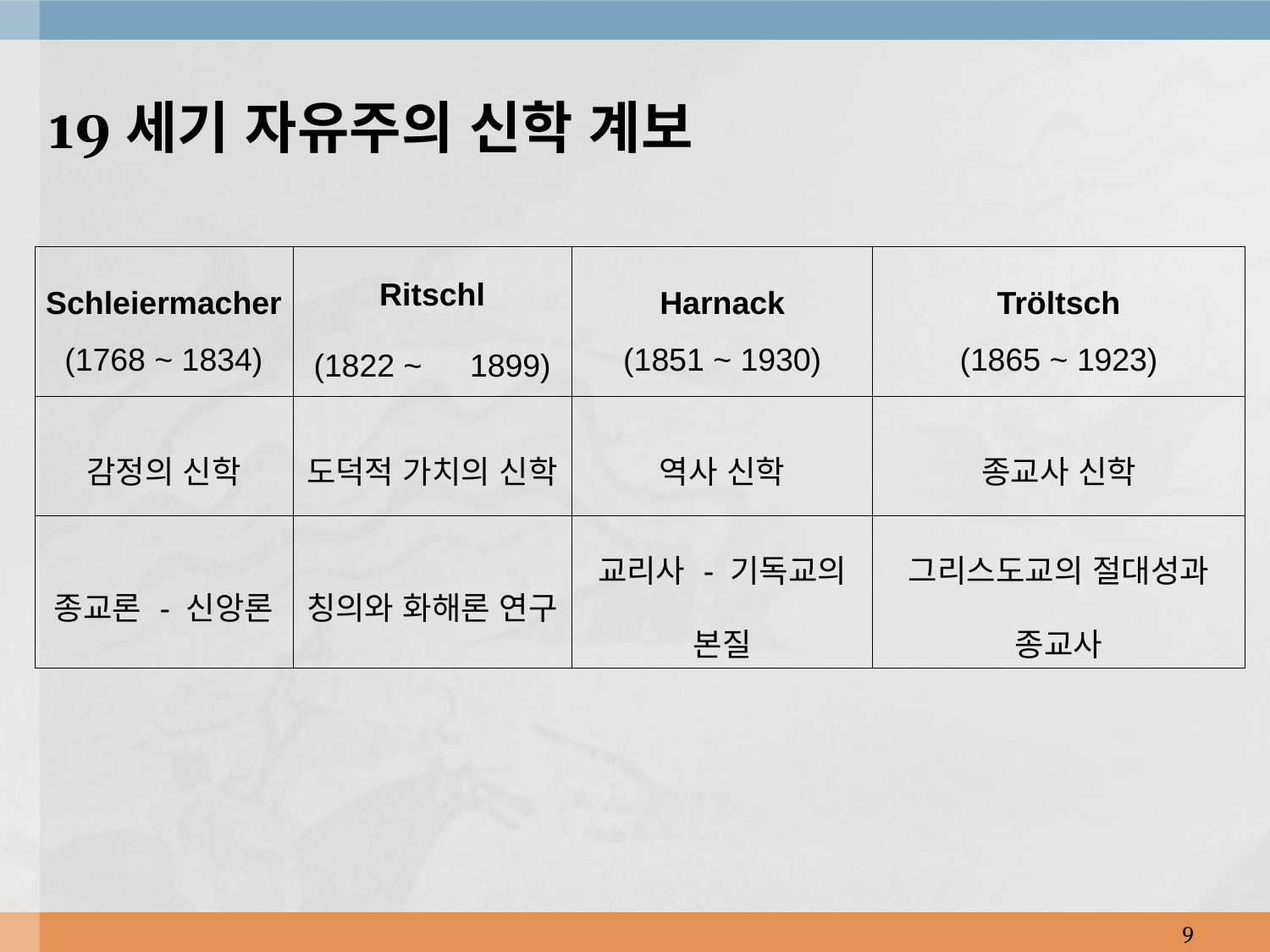

19세기 자유주의 신학 계보
| Schleiermacher (1768 ~ 1834) | Ritschl (1822 ~　1899) | Harnack (1851 ~ 1930) | Tröltsch (1865 ~ 1923) |
| --- | --- | --- | --- |
| 감정의 신학 | 도덕적 가치의 신학 | 역사 신학 | 종교사 신학 |
| 종교론 - 신앙론 | 칭의와 화해론 연구 | 교리사 - 기독교의 본질 | 그리스도교의 절대성과 종교사 |
9